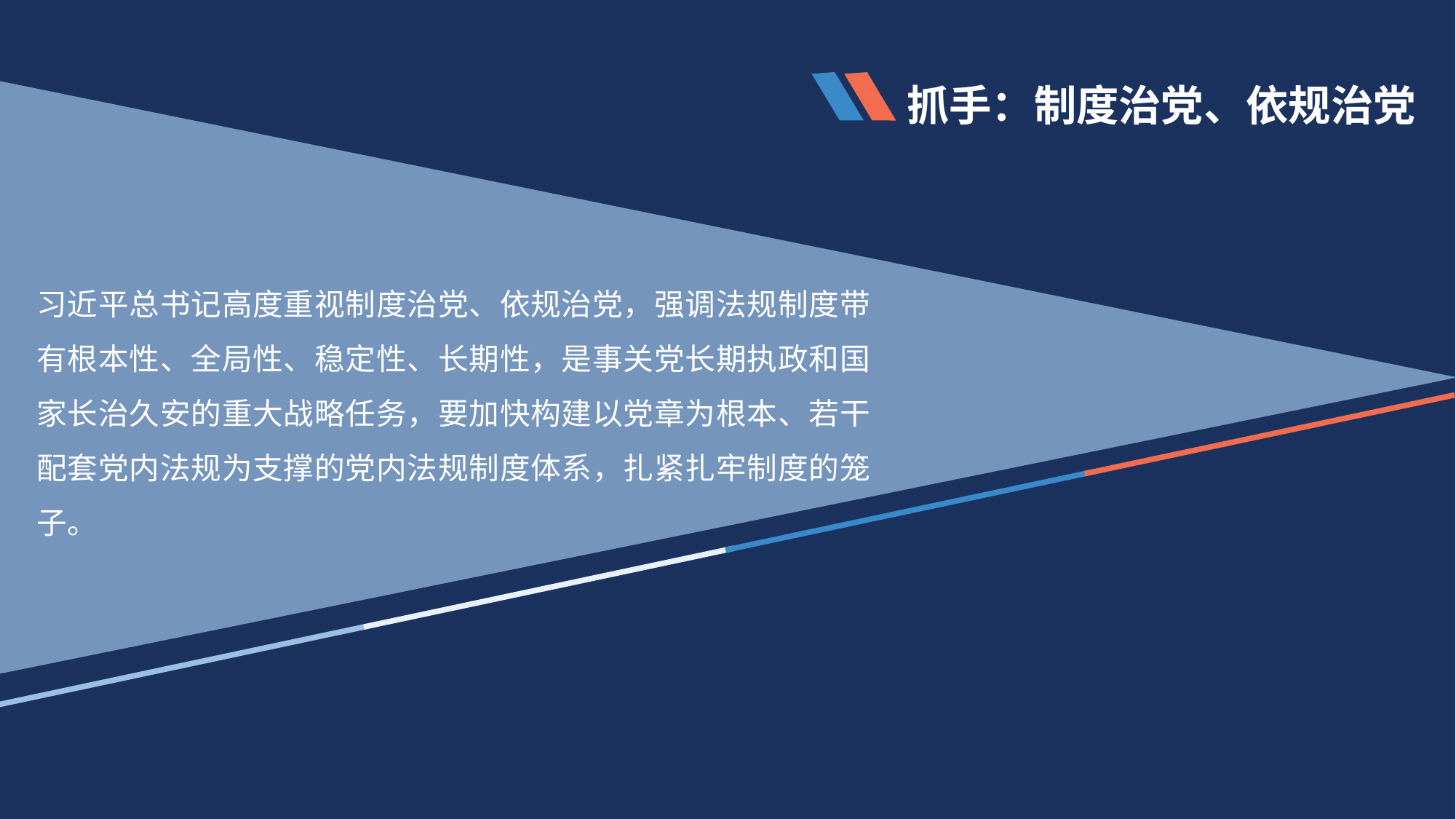

抓手：制度治党、依规治党

习近平总书记高度重视制度治党、依规治党，强调法规制度带有根本性、全局性、稳定性、长期性，是事关党长期执政和国家长治久安的重大战略任务，要加快构建以党章为根本、若干配套党内法规为支撑的党内法规制度体系，扎紧扎牢制度的笼子。